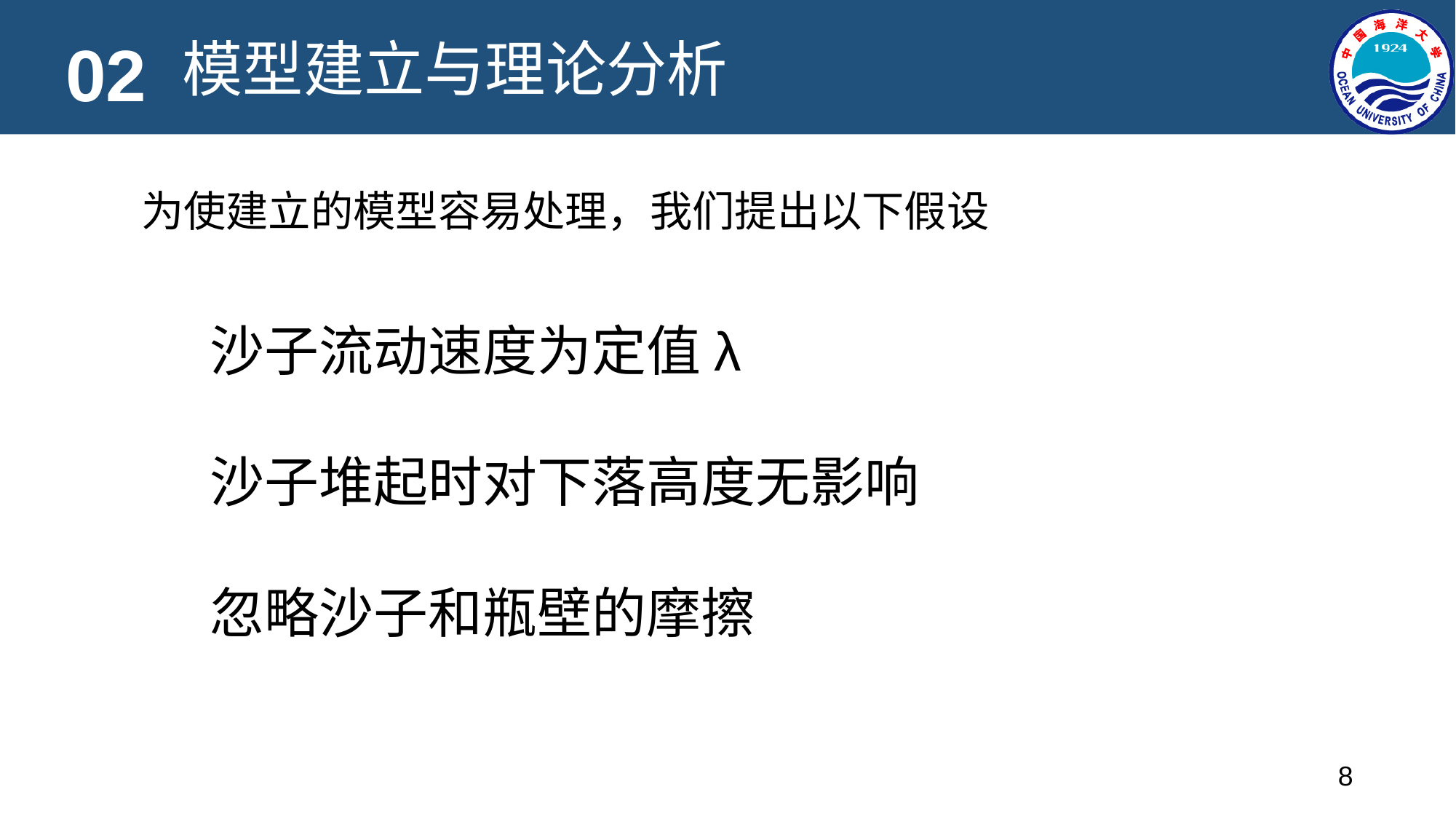

模型建立与理论分析
02
为使建立的模型容易处理，我们提出以下假设
沙子流动速度为定值λ

沙子堆起时对下落高度无影响

忽略沙子和瓶壁的摩擦